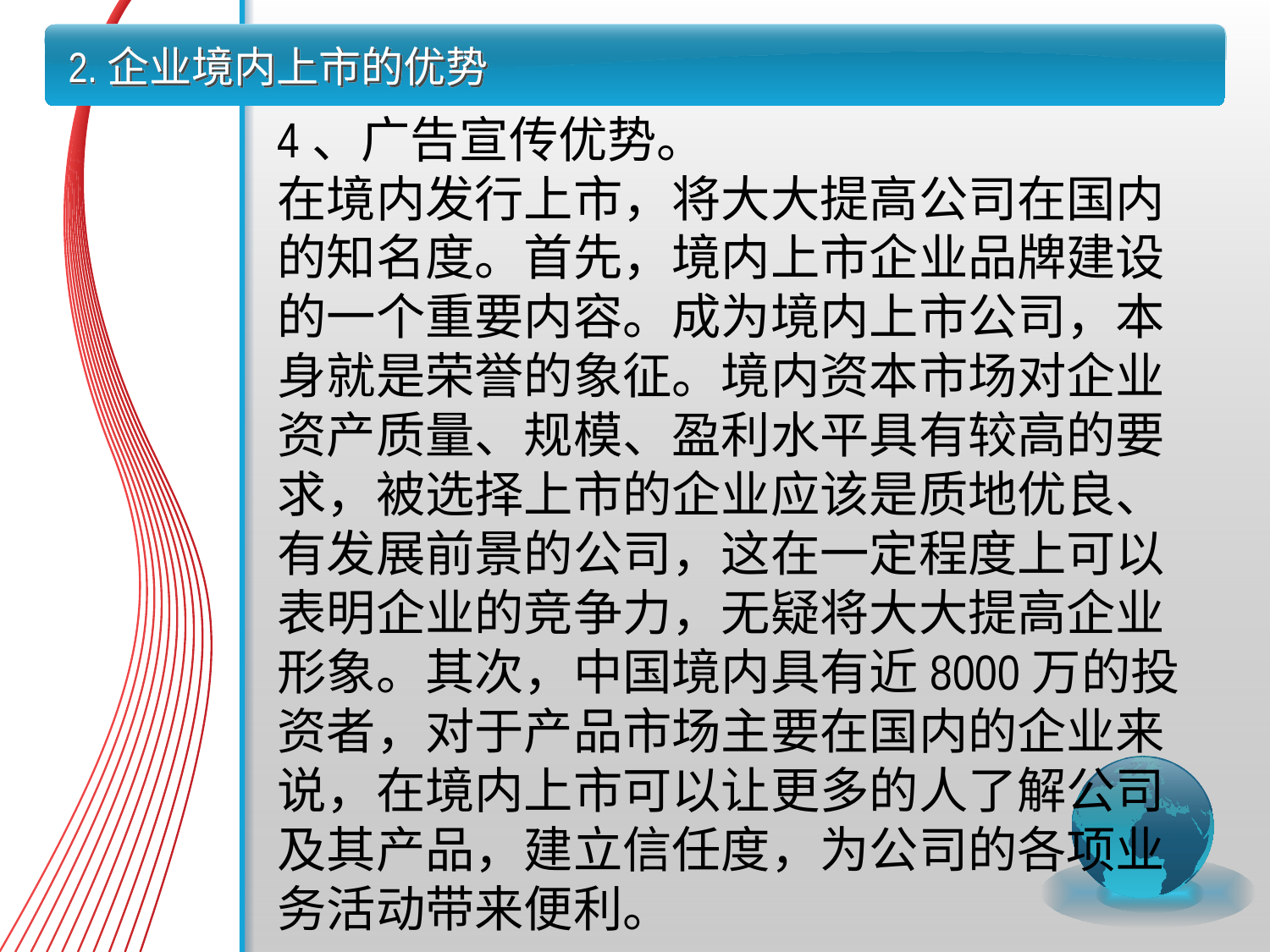

# 2.企业境内上市的优势
4、广告宣传优势。
在境内发行上市，将大大提高公司在国内的知名度。首先，境内上市企业品牌建设的一个重要内容。成为境内上市公司，本身就是荣誉的象征。境内资本市场对企业资产质量、规模、盈利水平具有较高的要求，被选择上市的企业应该是质地优良、有发展前景的公司，这在一定程度上可以表明企业的竞争力，无疑将大大提高企业形象。其次，中国境内具有近8000万的投资者，对于产品市场主要在国内的企业来说，在境内上市可以让更多的人了解公司及其产品，建立信任度，为公司的各项业务活动带来便利。